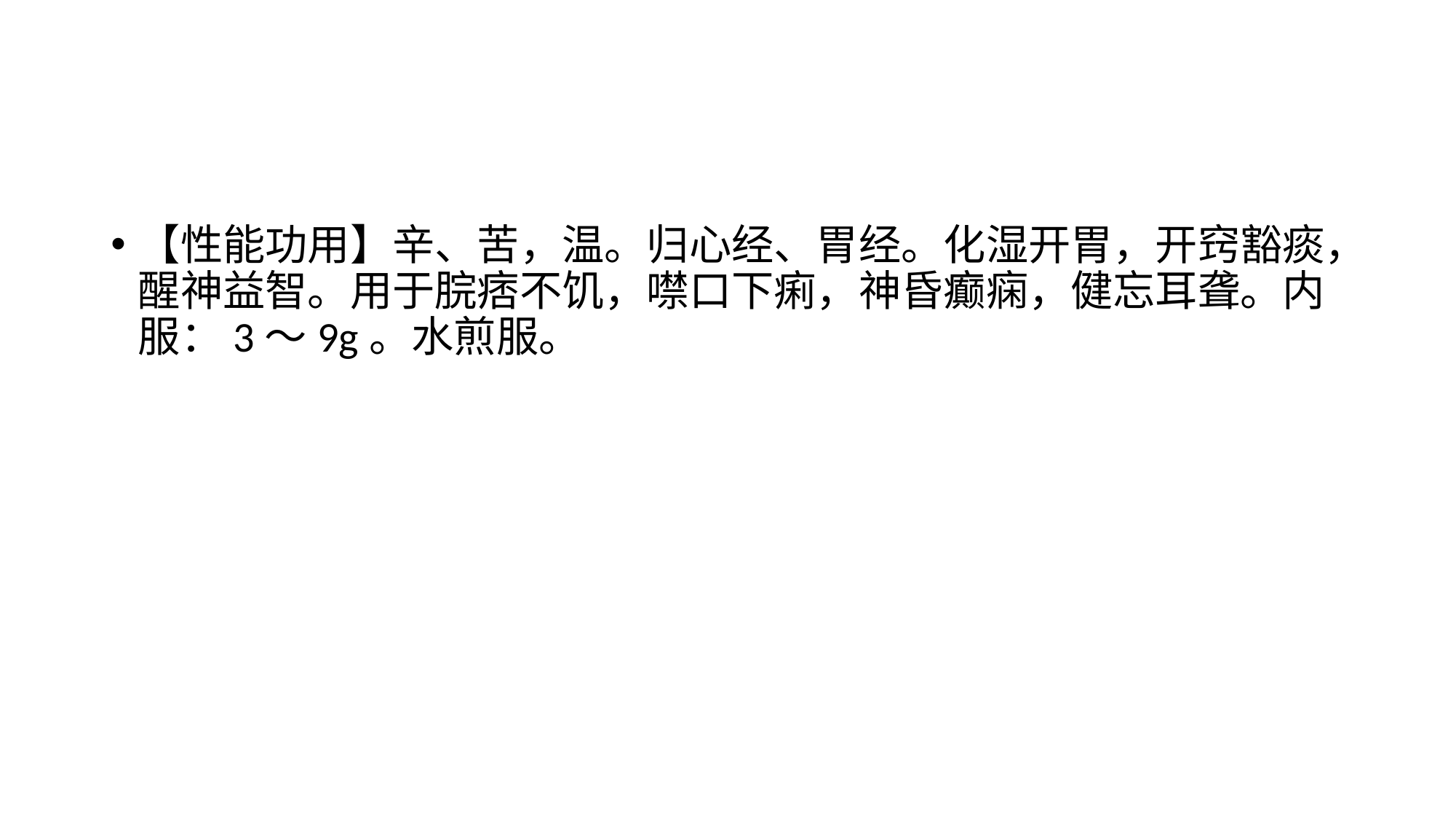

#
【性能功用】辛、苦，温。归心经、胃经。化湿开胃，开窍豁痰，醒神益智。用于脘痞不饥，噤口下痢，神昏癫痫，健忘耳聋。内服：3～9g。水煎服。